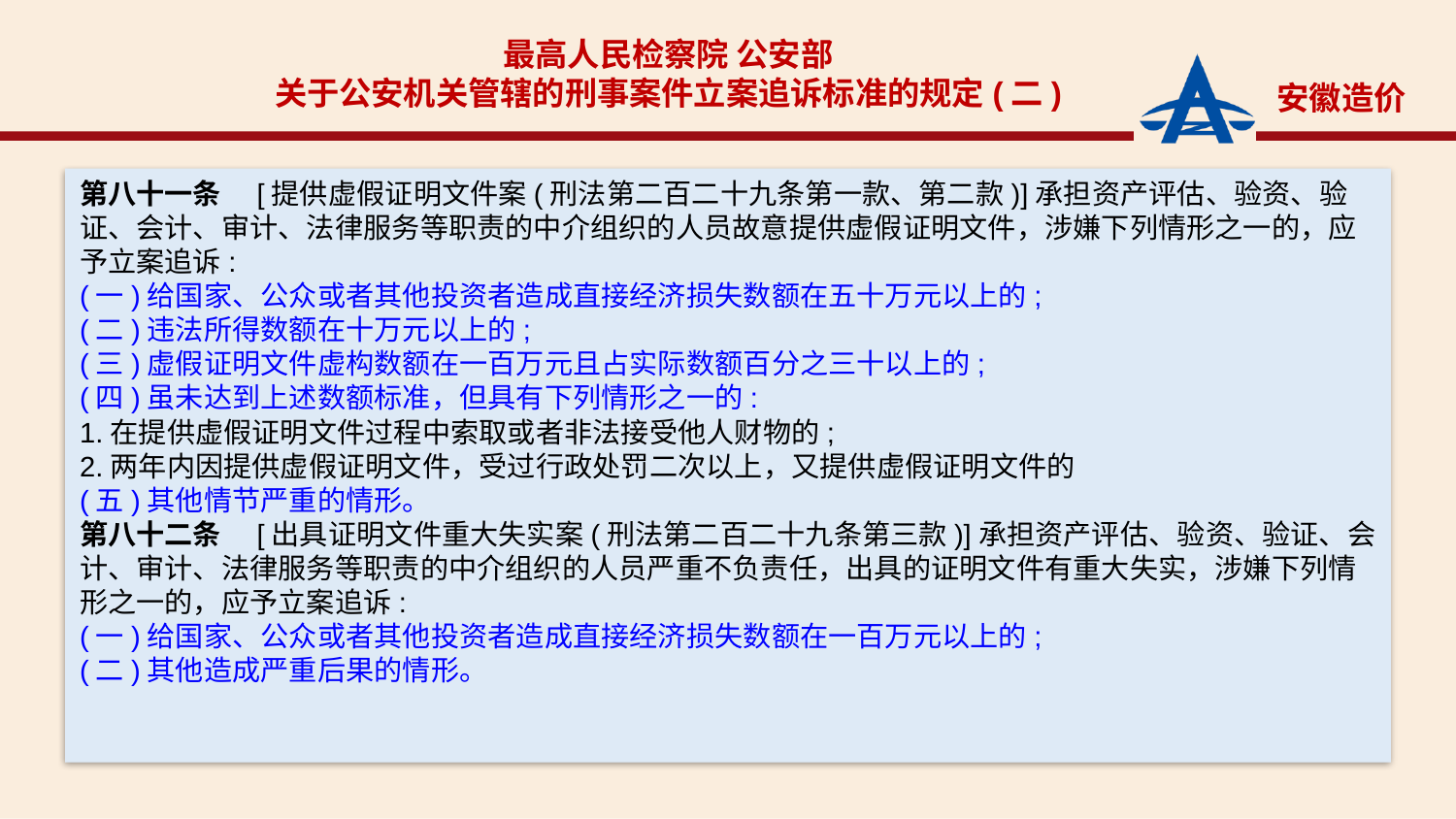

最高人民检察院 公安部
关于公安机关管辖的刑事案件立案追诉标准的规定(二)
第八十一条　[提供虚假证明文件案(刑法第二百二十九条第一款、第二款)]承担资产评估、验资、验证、会计、审计、法律服务等职责的中介组织的人员故意提供虚假证明文件，涉嫌下列情形之一的，应予立案追诉:
(一)给国家、公众或者其他投资者造成直接经济损失数额在五十万元以上的;
(二)违法所得数额在十万元以上的;
(三)虚假证明文件虚构数额在一百万元且占实际数额百分之三十以上的;
(四)虽未达到上述数额标准，但具有下列情形之一的:
1.在提供虚假证明文件过程中索取或者非法接受他人财物的;
2.两年内因提供虚假证明文件，受过行政处罚二次以上，又提供虚假证明文件的
(五)其他情节严重的情形。
第八十二条　[出具证明文件重大失实案(刑法第二百二十九条第三款)]承担资产评估、验资、验证、会计、审计、法律服务等职责的中介组织的人员严重不负责任，出具的证明文件有重大失实，涉嫌下列情形之一的，应予立案追诉:
(一)给国家、公众或者其他投资者造成直接经济损失数额在一百万元以上的;
(二)其他造成严重后果的情形。